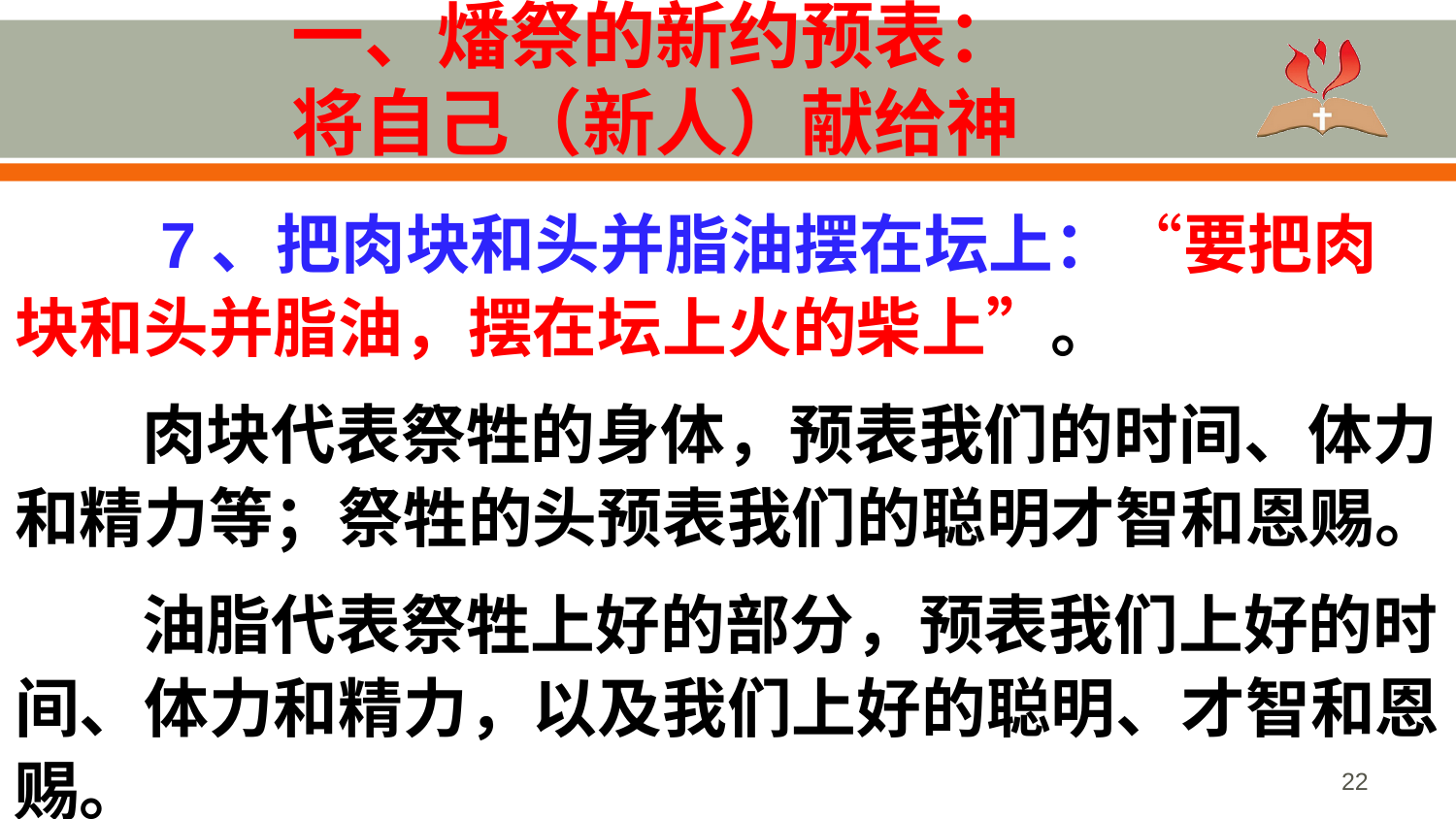

# 一、燔祭的新约预表： 将自己（新人）献给神
	7、把肉块和头并脂油摆在坛上：“要把肉块和头并脂油，摆在坛上火的柴上”。
肉块代表祭牲的身体，预表我们的时间、体力和精力等；祭牲的头预表我们的聪明才智和恩赐。
油脂代表祭牲上好的部分，预表我们上好的时间、体力和精力，以及我们上好的聪明、才智和恩赐。

22